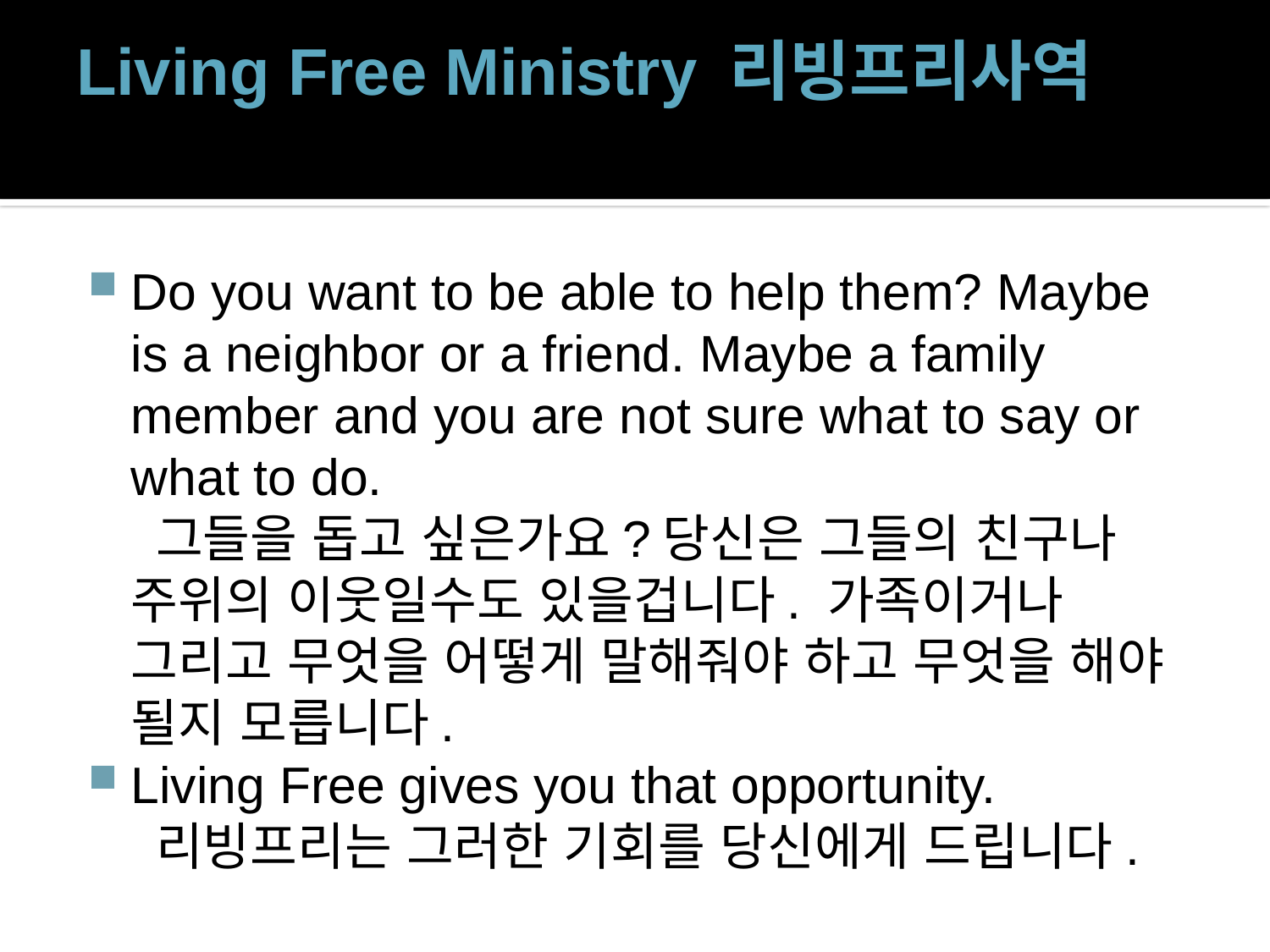

# Living Free Ministry 리빙프리사역
Do you want to be able to help them? Maybe is a neighbor or a friend. Maybe a family member and you are not sure what to say or what to do.
    그들을 돕고 싶은가요?당신은 그들의 친구나 주위의 이웃일수도 있을겁니다. 가족이거나 그리고 무엇을 어떻게 말해줘야 하고 무엇을 해야 될지 모릅니다.
Living Free gives you that opportunity.
    리빙프리는 그러한 기회를 당신에게 드립니다.